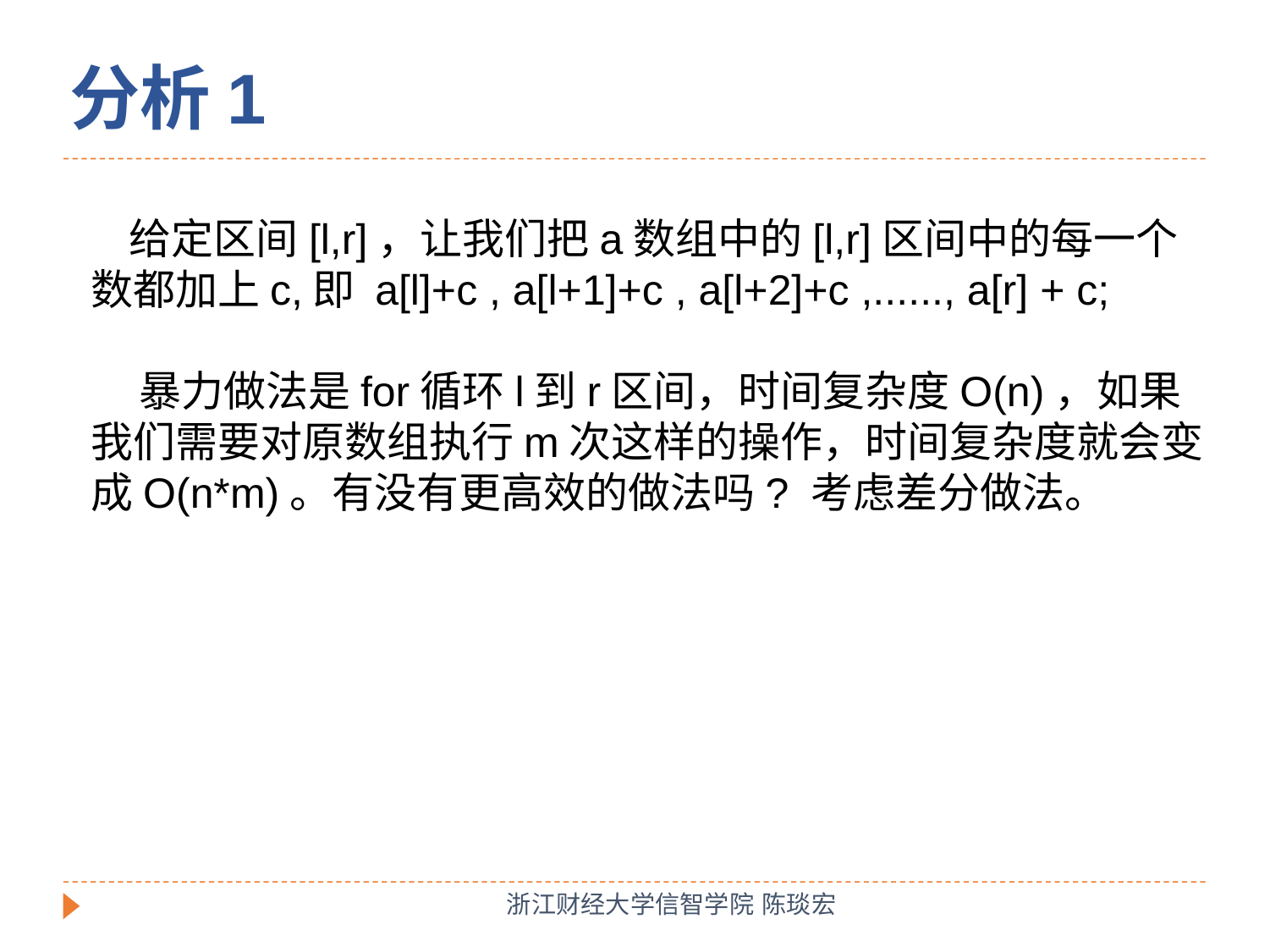

分析1
   给定区间[l,r]，让我们把a数组中的[l,r]区间中的每一个数都加上c,即 a[l]+c , a[l+1]+c , a[l+2]+c ,......, a[r] + c;

    暴力做法是for循环l到r区间，时间复杂度O(n)，如果我们需要对原数组执行m次这样的操作，时间复杂度就会变成O(n*m)。有没有更高效的做法吗? 考虑差分做法。
浙江财经大学信智学院 陈琰宏
74